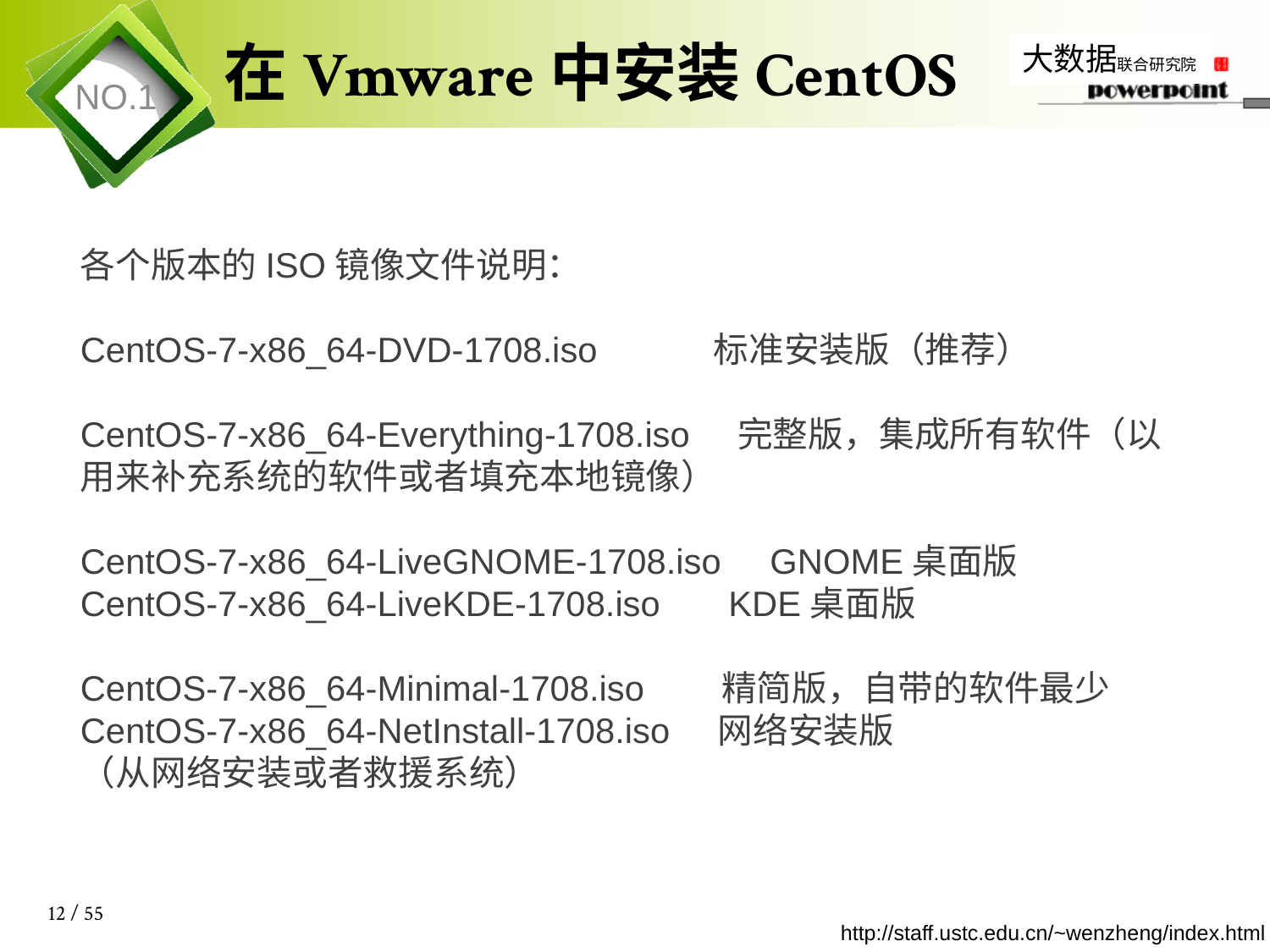

# 在Vmware中安装CentOS
各个版本的ISO镜像文件说明：

CentOS-7-x86_64-DVD-1708.iso           标准安装版（推荐）

CentOS-7-x86_64-Everything-1708.iso    完整版，集成所有软件（以用来补充系统的软件或者填充本地镜像）

CentOS-7-x86_64-LiveGNOME-1708.iso     GNOME桌面版
CentOS-7-x86_64-LiveKDE-1708.iso       KDE桌面版

CentOS-7-x86_64-Minimal-1708.iso       精简版，自带的软件最少
CentOS-7-x86_64-NetInstall-1708.iso    网络安装版
（从网络安装或者救援系统）